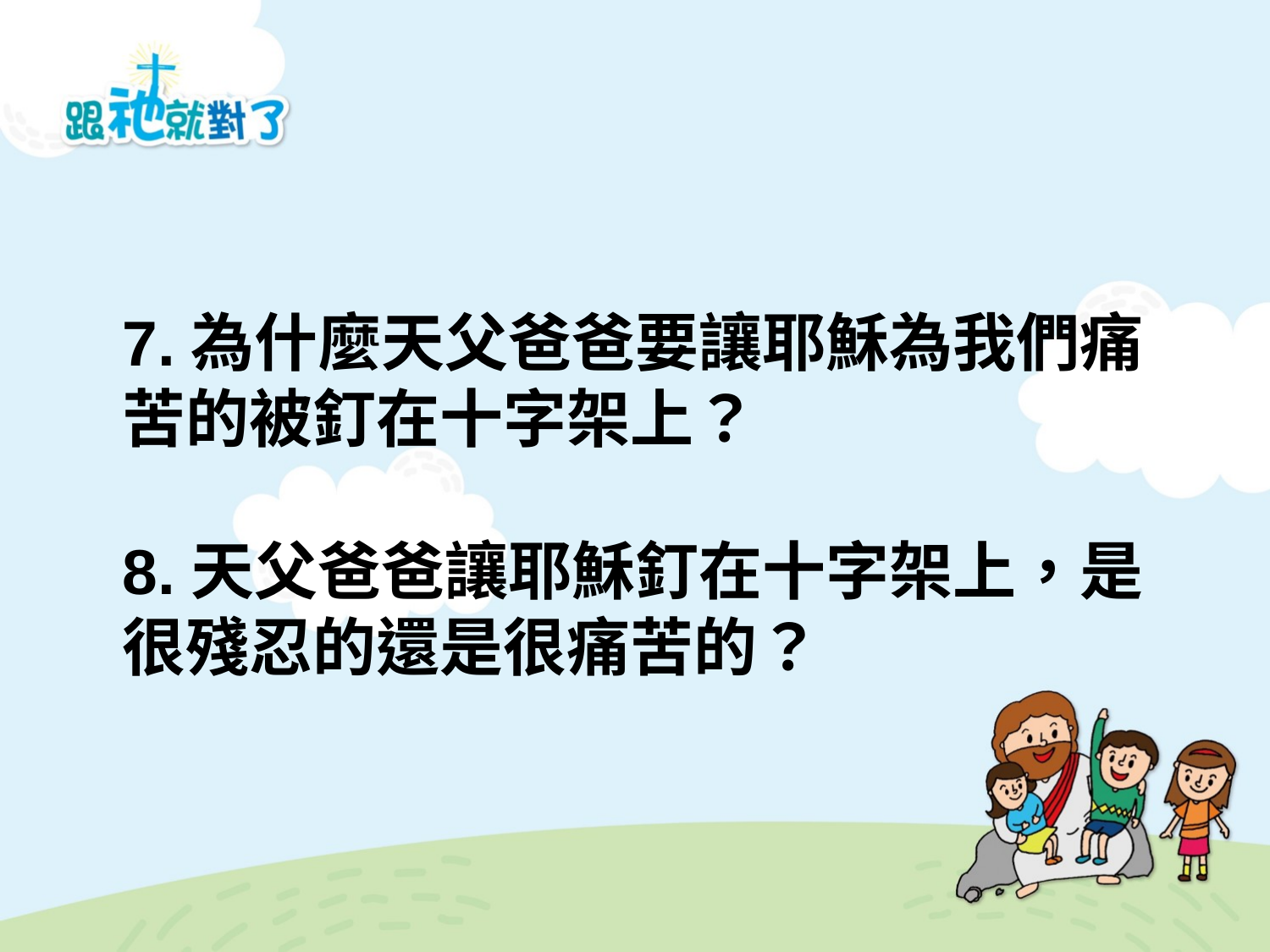

7.為什麼天父爸爸要讓耶穌為我們痛苦的被釘在十字架上？

8.天父爸爸讓耶穌釘在十字架上，是很殘忍的還是很痛苦的？